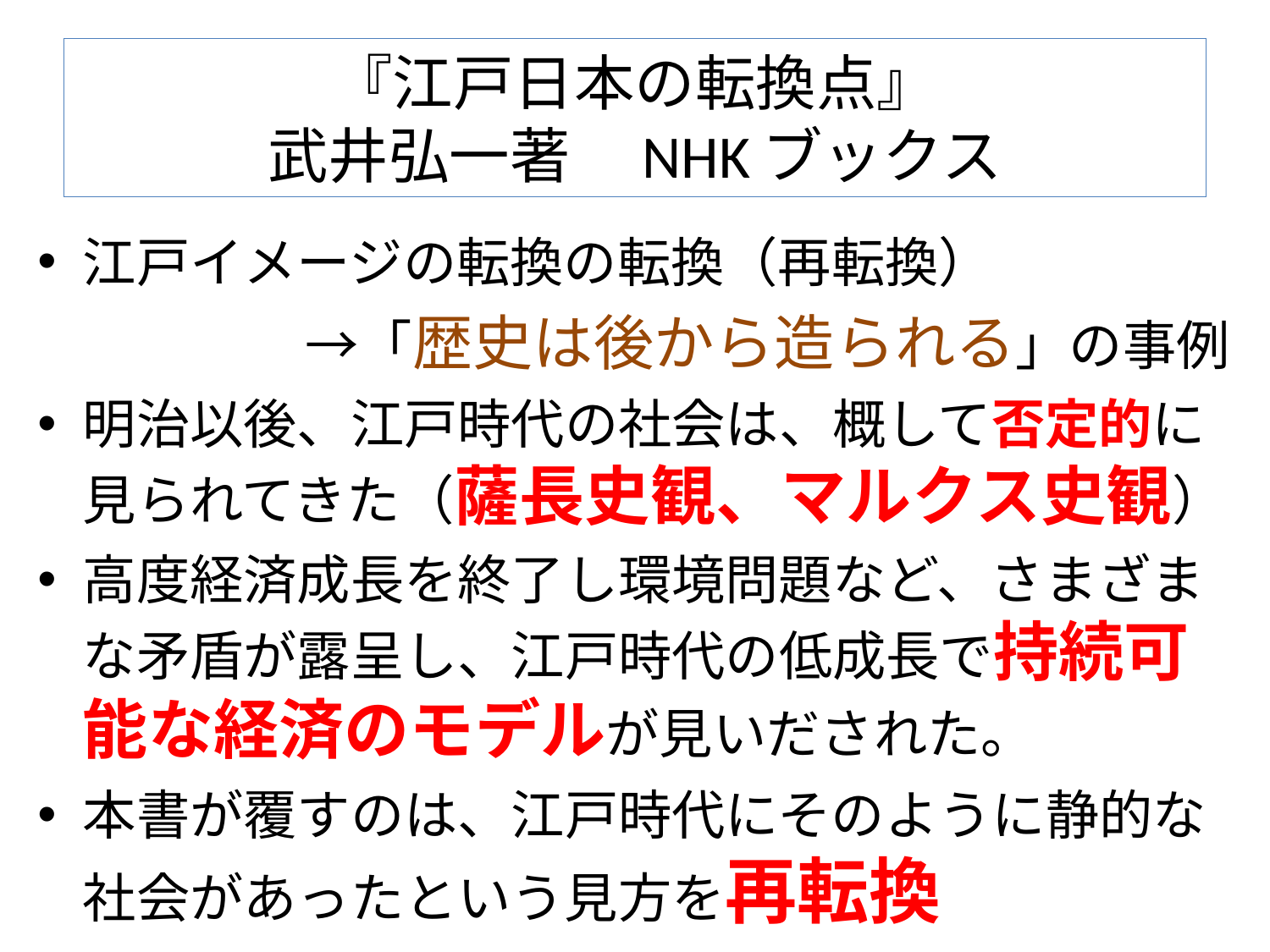

# 『江戸日本の転換点』 武井弘一著　NHKブックス
江戸イメージの転換の転換（再転換）
　　　　　→「歴史は後から造られる」の事例
明治以後、江戸時代の社会は、概して否定的に見られてきた（薩長史観、マルクス史観）
高度経済成長を終了し環境問題など、さまざまな矛盾が露呈し、江戸時代の低成長で持続可能な経済のモデルが見いだされた。
本書が覆すのは、江戸時代にそのように静的な社会があったという見方を再転換